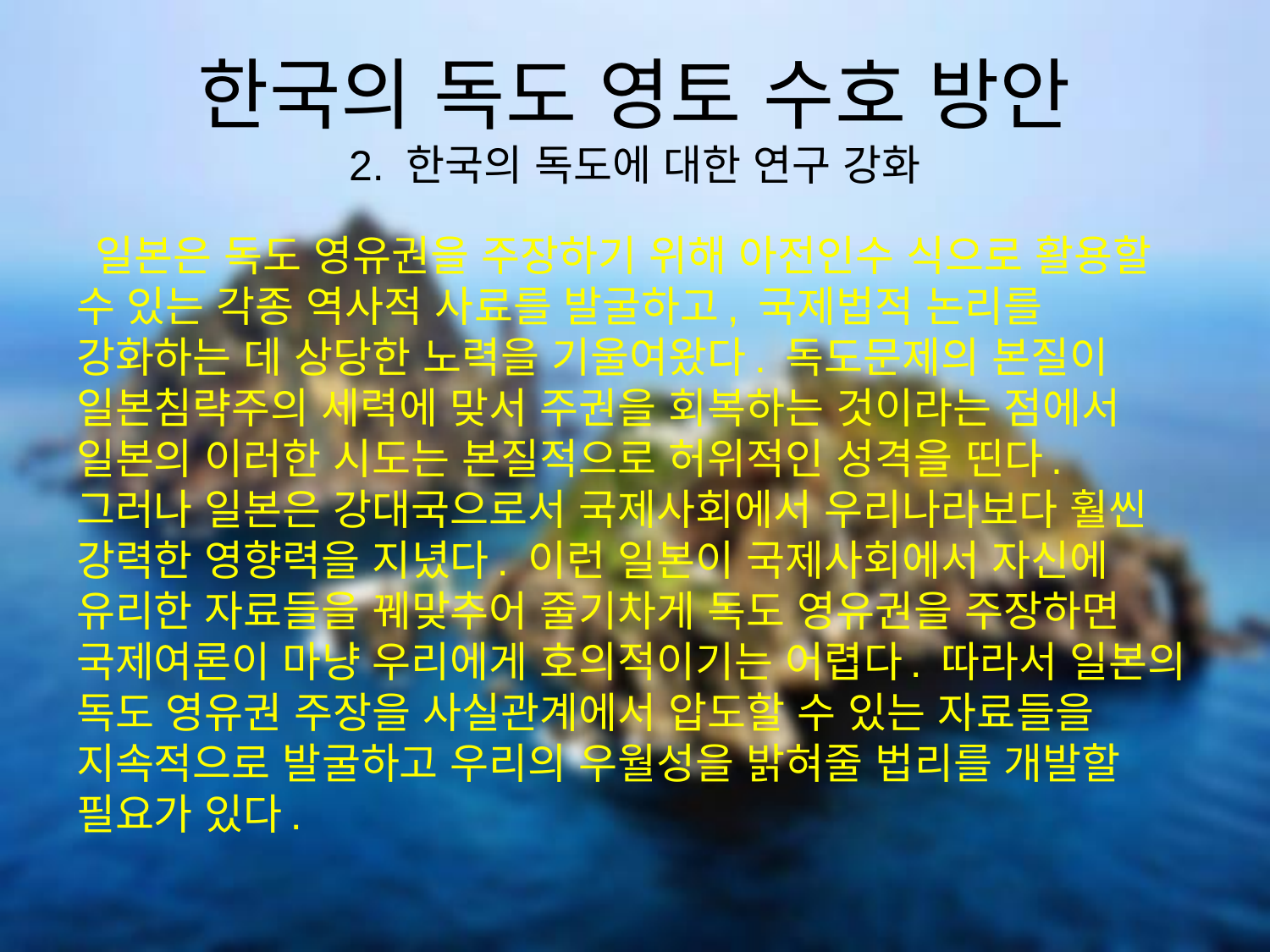

# 한국의 독도 영토 수호 방안 2. 한국의 독도에 대한 연구 강화
 일본은 독도 영유권을 주장하기 위해 아전인수 식으로 활용할 수 있는 각종 역사적 사료를 발굴하고, 국제법적 논리를 강화하는 데 상당한 노력을 기울여왔다. 독도문제의 본질이 일본침략주의 세력에 맞서 주권을 회복하는 것이라는 점에서 일본의 이러한 시도는 본질적으로 허위적인 성격을 띤다. 그러나 일본은 강대국으로서 국제사회에서 우리나라보다 훨씬 강력한 영향력을 지녔다. 이런 일본이 국제사회에서 자신에 유리한 자료들을 꿰맞추어 줄기차게 독도 영유권을 주장하면 국제여론이 마냥 우리에게 호의적이기는 어렵다. 따라서 일본의 독도 영유권 주장을 사실관계에서 압도할 수 있는 자료들을 지속적으로 발굴하고 우리의 우월성을 밝혀줄 법리를 개발할 필요가 있다.